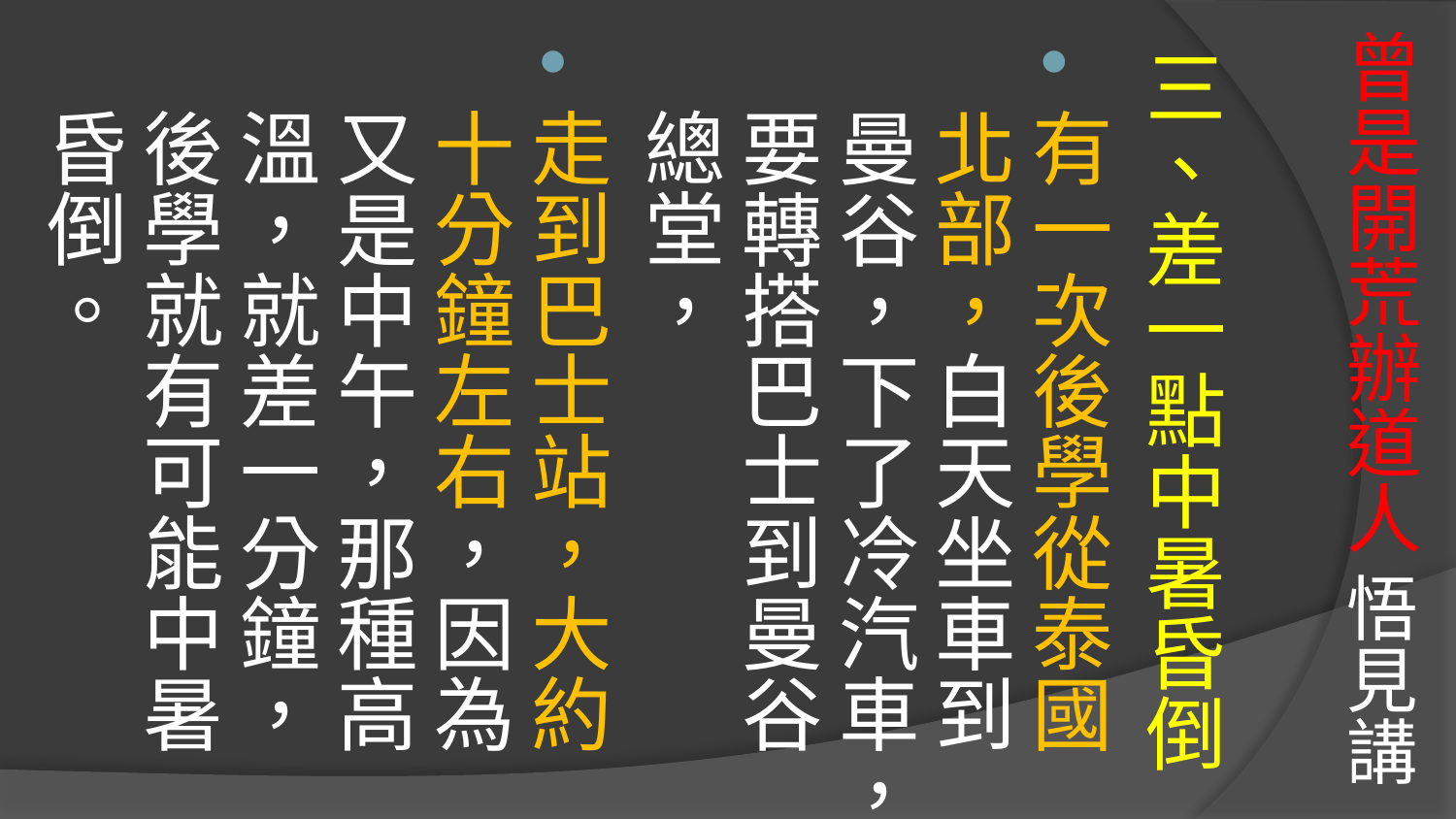

# 曾是開荒辦道人 悟見講
三、差一點中暑昏倒
有一次後學從泰國北部，白天坐車到曼谷，下了冷汽車，要轉搭巴士到曼谷總堂，
走到巴士站，大約十分鐘左右，因為又是中午，那種高溫，就差一分鐘，後學就有可能中暑昏倒。